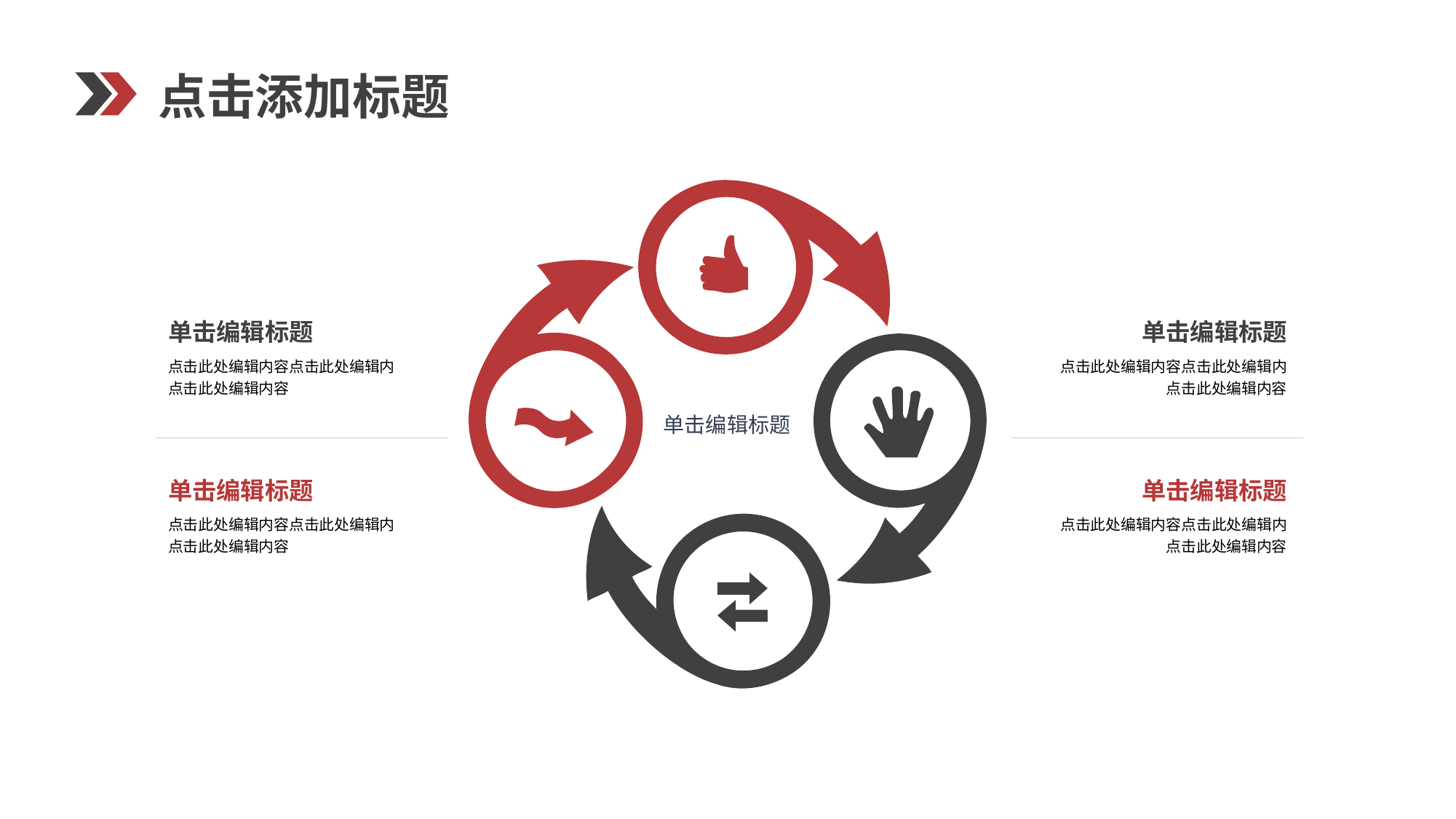

点击添加标题

单击编辑标题

单击编辑标题
点击此处编辑内容点击此处编辑内
点击此处编辑内容
单击编辑标题
点击此处编辑内容点击此处编辑内
点击此处编辑内容
单击编辑标题
点击此处编辑内容点击此处编辑内
点击此处编辑内容
单击编辑标题
点击此处编辑内容点击此处编辑内
点击此处编辑内容